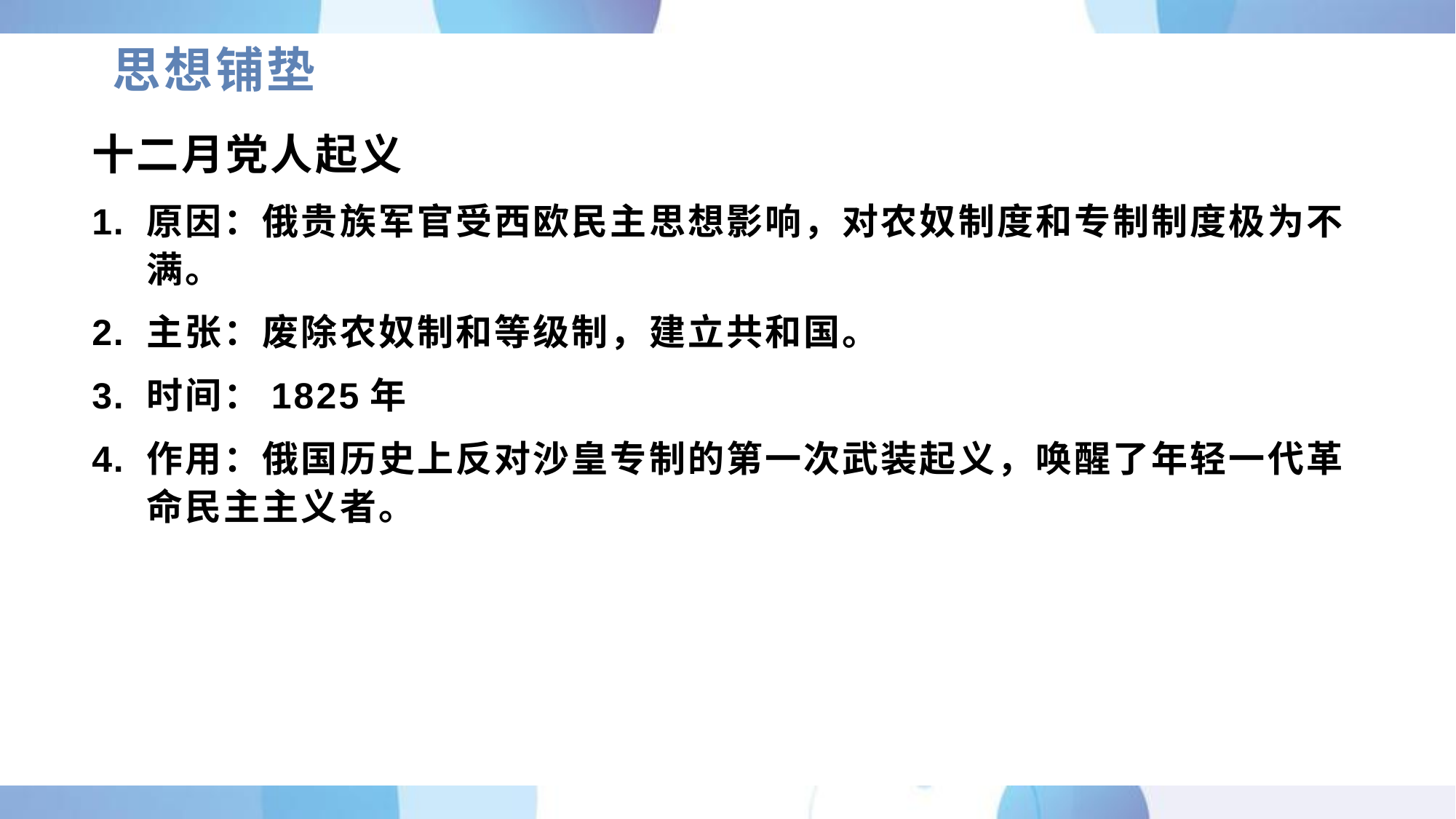

# 思想铺垫
十二月党人起义
原因：俄贵族军官受西欧民主思想影响，对农奴制度和专制制度极为不满。
主张：废除农奴制和等级制，建立共和国。
时间：1825年
作用：俄国历史上反对沙皇专制的第一次武装起义，唤醒了年轻一代革命民主主义者。